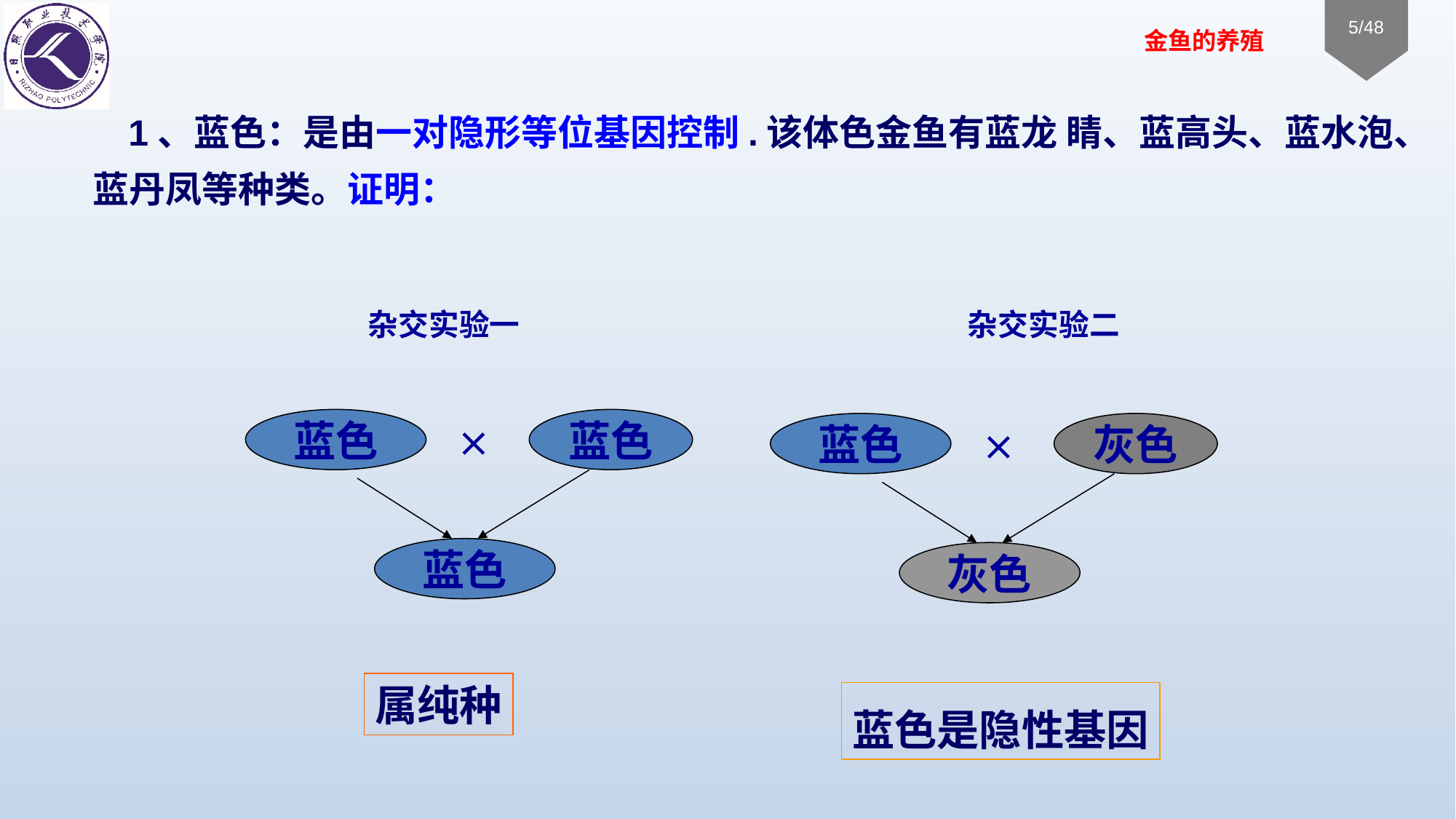

1、蓝色：是由一对隐形等位基因控制.该体色金鱼有蓝龙 睛、蓝高头、蓝水泡、蓝丹凤等种类。证明：
杂交实验一
杂交实验二
蓝色
×
蓝色

蓝色
蓝色
×
灰色

灰色
属纯种
蓝色是隐性基因